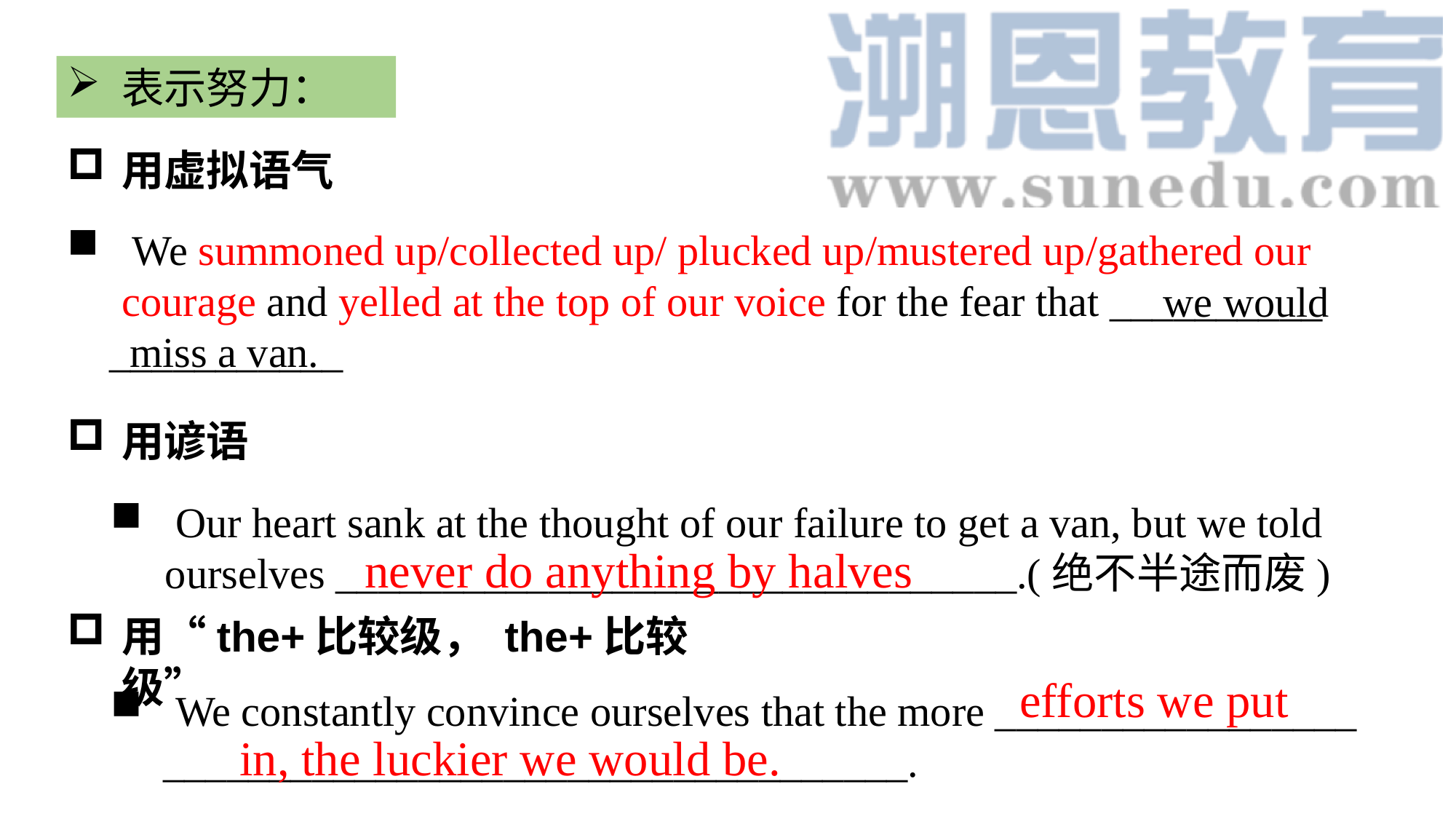

表示努力：
用虚拟语气
 We summoned up/collected up/ plucked up/mustered up/gathered our courage and yelled at the top of our voice for the fear that __________
    ___________
                                                                                                  we would
miss a van.
用谚语
 Our heart sank at the thought of our failure to get a van, but we told ourselves ________________________________.(绝不半途而废)
never do anything by halves
用“the+比较级， the+比较级”
                                                                efforts we put in, the luckier we would be.
 We constantly convince ourselves that the more _________________
     ___________________________________.